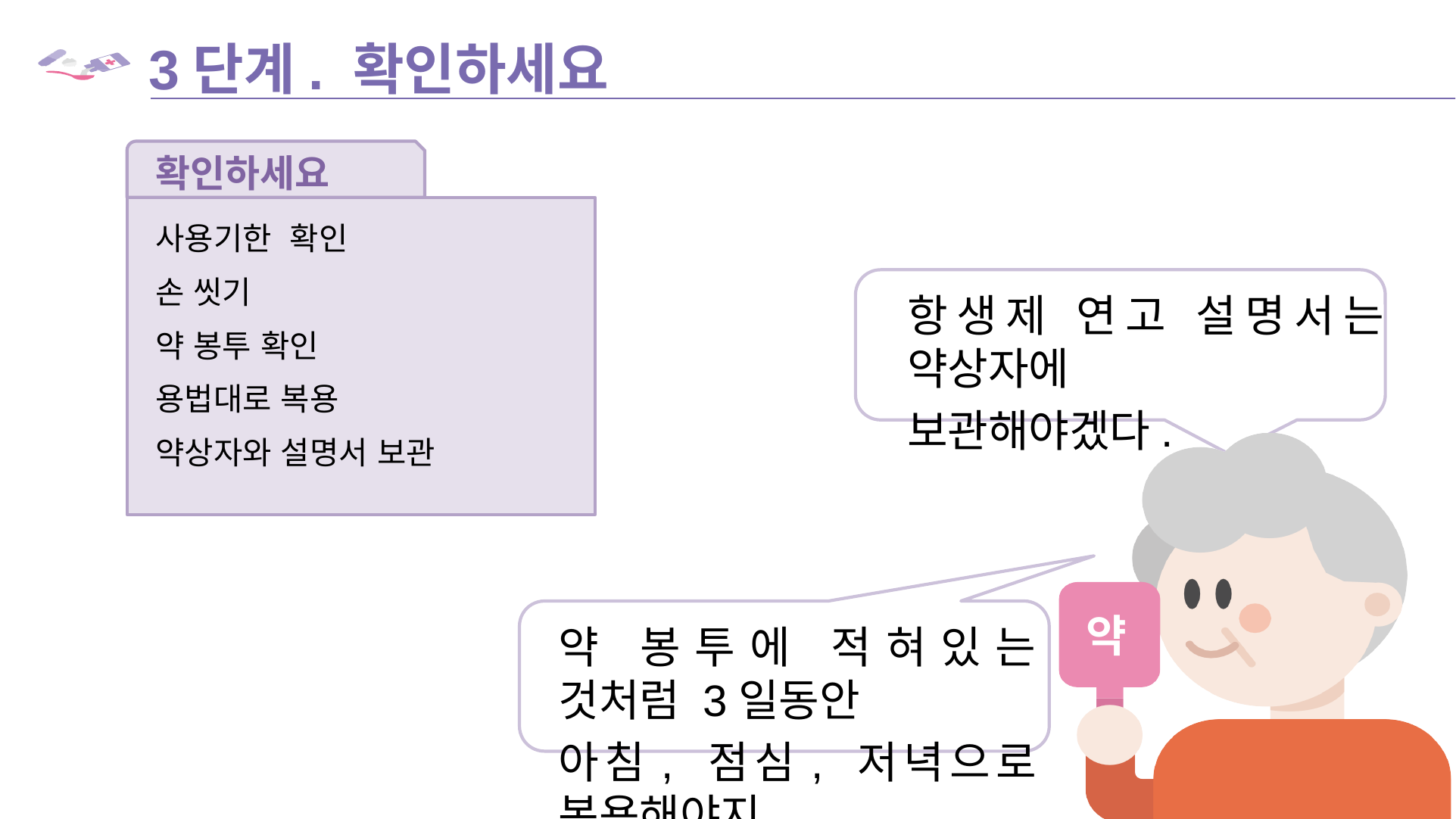

# 3단계. 확인하세요

확인하세요

사용기한  확인
손 씻기
약 봉투 확인
용법대로 복용
약상자와 설명서 보관

항생제 연고 설명서는 약상자에
보관해야겠다.

약

약 봉투에 적혀있는 것처럼 3일동안
아침, 점심, 저녁으로 복용해야지.